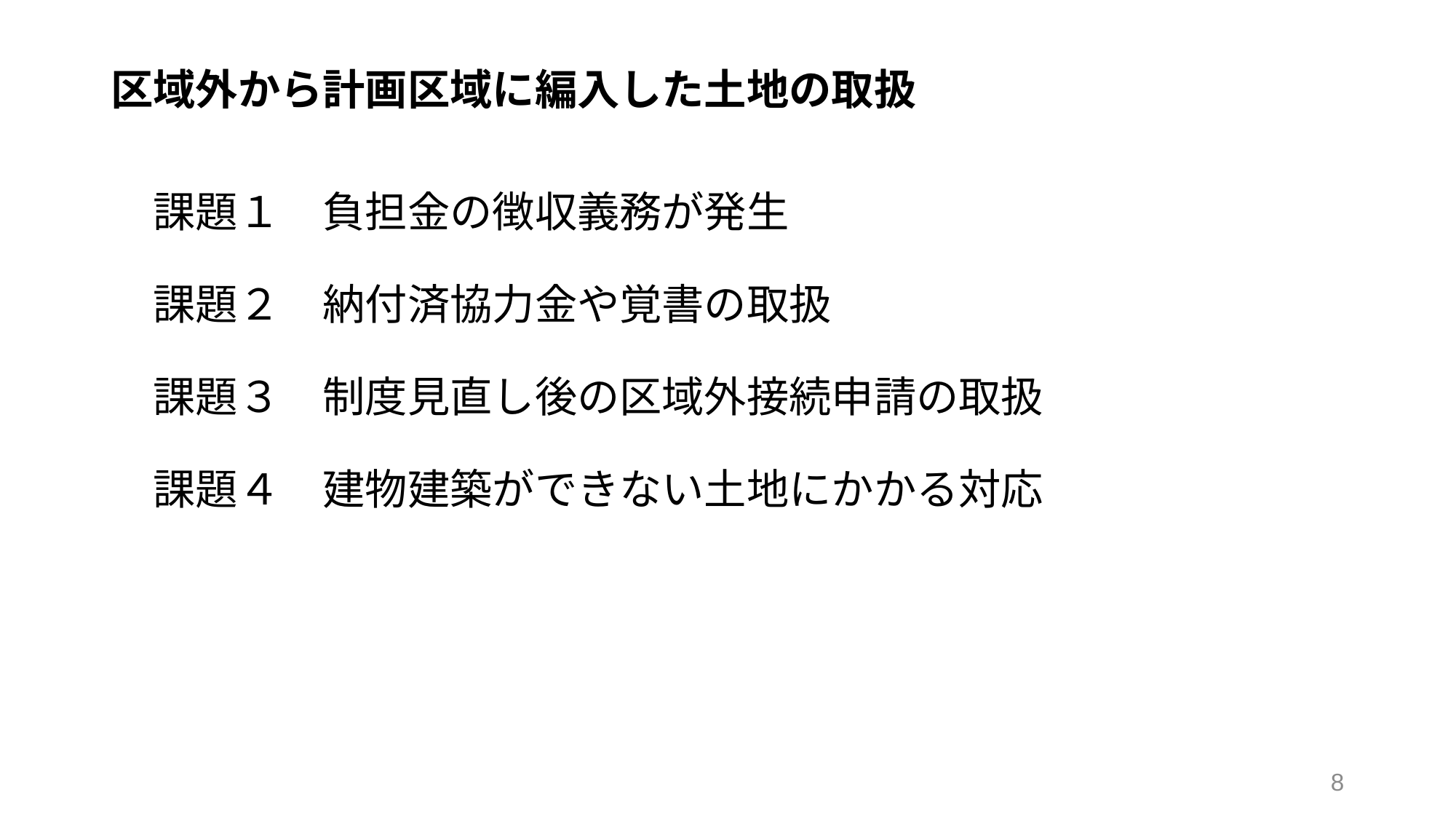

区域外から計画区域に編入した土地の取扱

　課題１　負担金の徴収義務が発生

　課題２　納付済協力金や覚書の取扱

　課題３　制度見直し後の区域外接続申請の取扱

　課題４　建物建築ができない土地にかかる対応

8